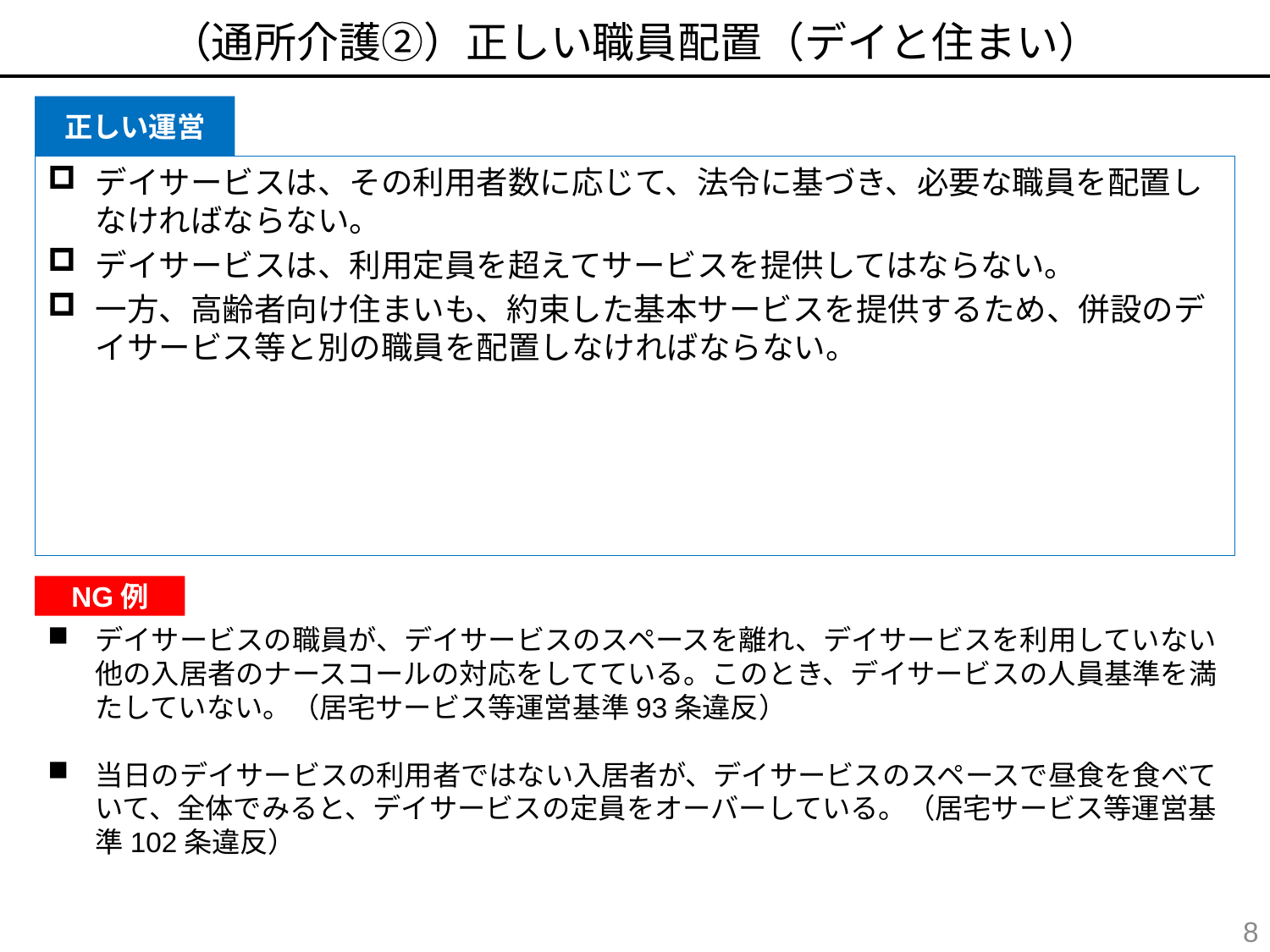

# （通所介護②）正しい職員配置（デイと住まい）
デイサービスは、その利用者数に応じて、法令に基づき、必要な職員を配置しなければならない。
デイサービスは、利用定員を超えてサービスを提供してはならない。
一方、高齢者向け住まいも、約束した基本サービスを提供するため、併設のデイサービス等と別の職員を配置しなければならない。
デイサービスの職員が、デイサービスのスペースを離れ、デイサービスを利用していない他の入居者のナースコールの対応をしてている。このとき、デイサービスの人員基準を満たしていない。（居宅サービス等運営基準93条違反）

当日のデイサービスの利用者ではない入居者が、デイサービスのスペースで昼食を食べていて、全体でみると、デイサービスの定員をオーバーしている。（居宅サービス等運営基準102条違反）
8